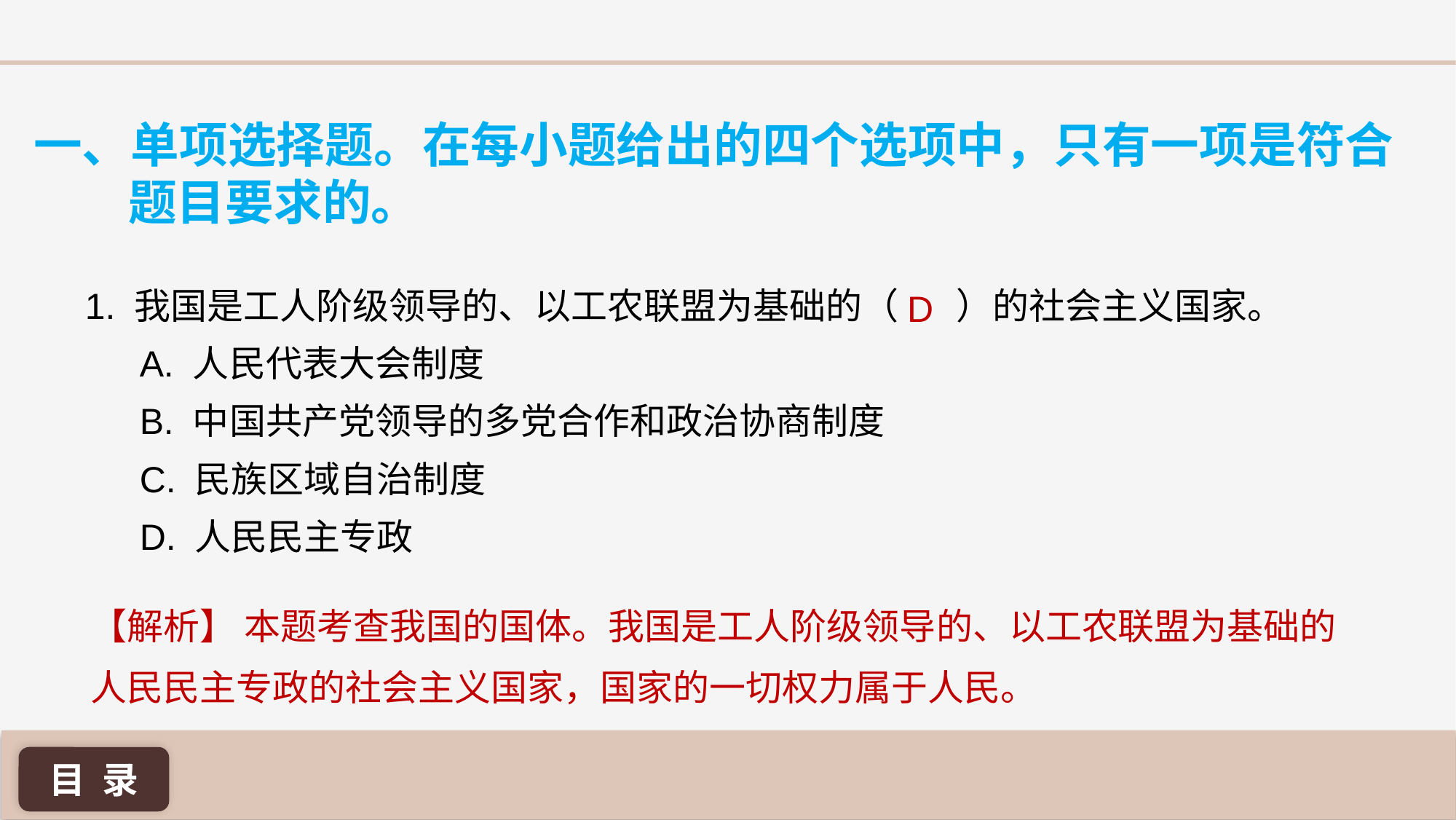

一、单项选择题。在每小题给出的四个选项中，只有一项是符合题目要求的。
1. 我国是工人阶级领导的、以工农联盟为基础的（       ）的社会主义国家。
A. 人民代表大会制度
B. 中国共产党领导的多党合作和政治协商制度
C. 民族区域自治制度
D. 人民民主专政
D
【解析】 本题考查我国的国体。我国是工人阶级领导的、以工农联盟为基础的人民民主专政的社会主义国家，国家的一切权力属于人民。